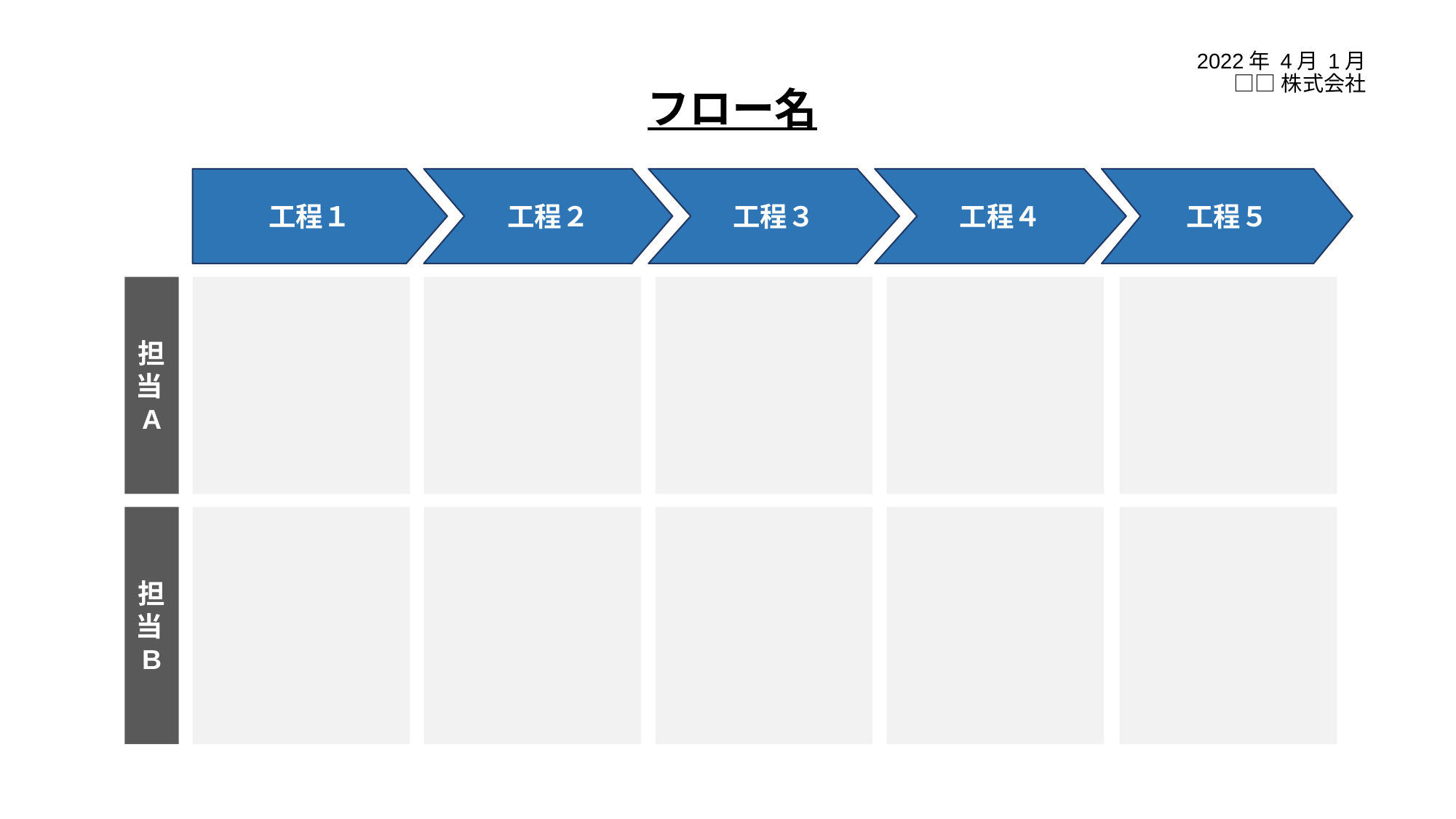

2022年 4月 1月
 □□株式会社
# フロー名
工程１
工程２
工程３
工程４
工程５
担当A

担当B